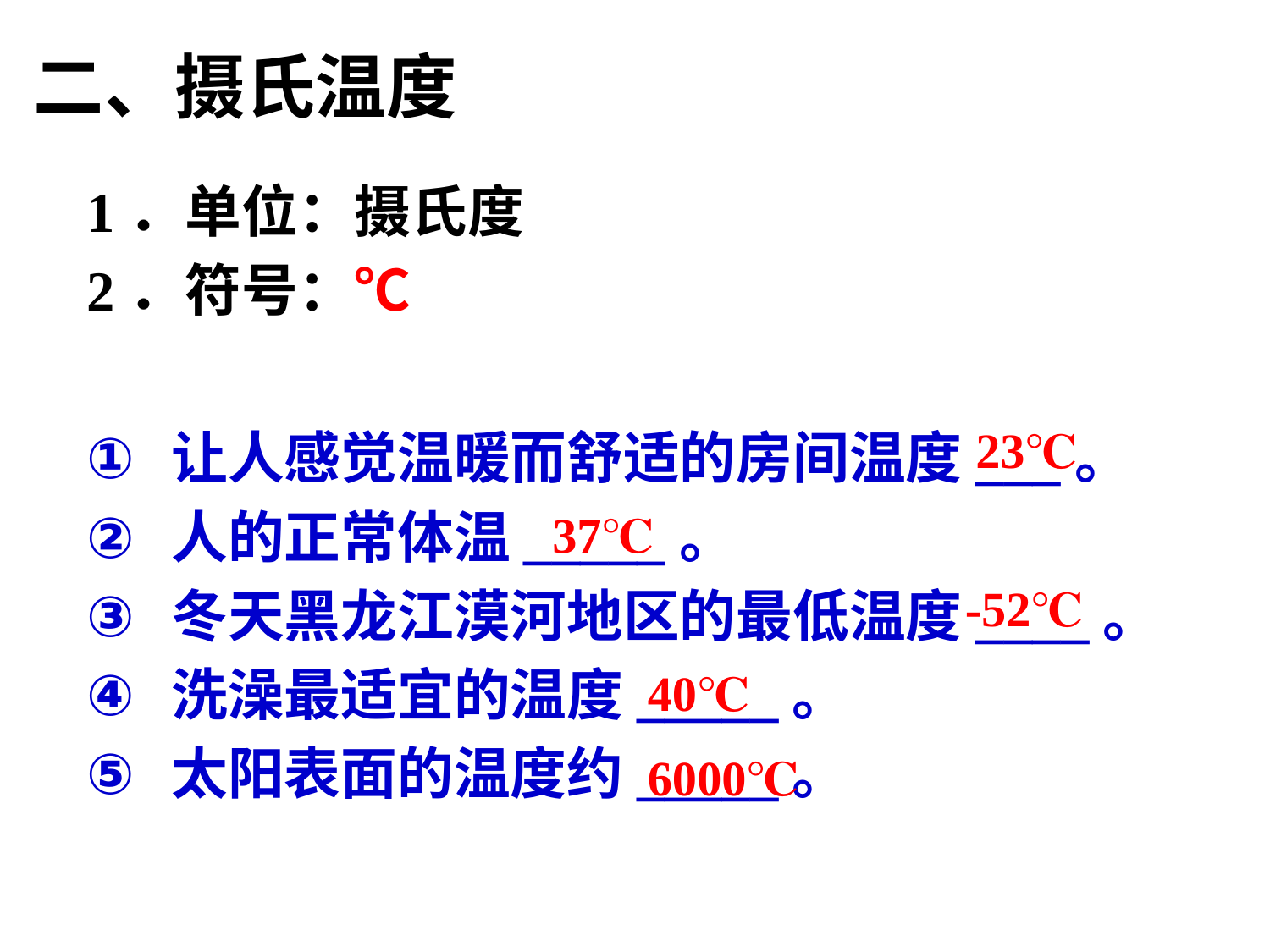

# 二、摄氏温度
1．单位：摄氏度
2．符号：℃

让人感觉温暖而舒适的房间温度___。
人的正常体温_____。
冬天黑龙江漠河地区的最低温度____。
洗澡最适宜的温度_____。
太阳表面的温度约_____。

23℃
37℃
-52℃
40℃
6000℃